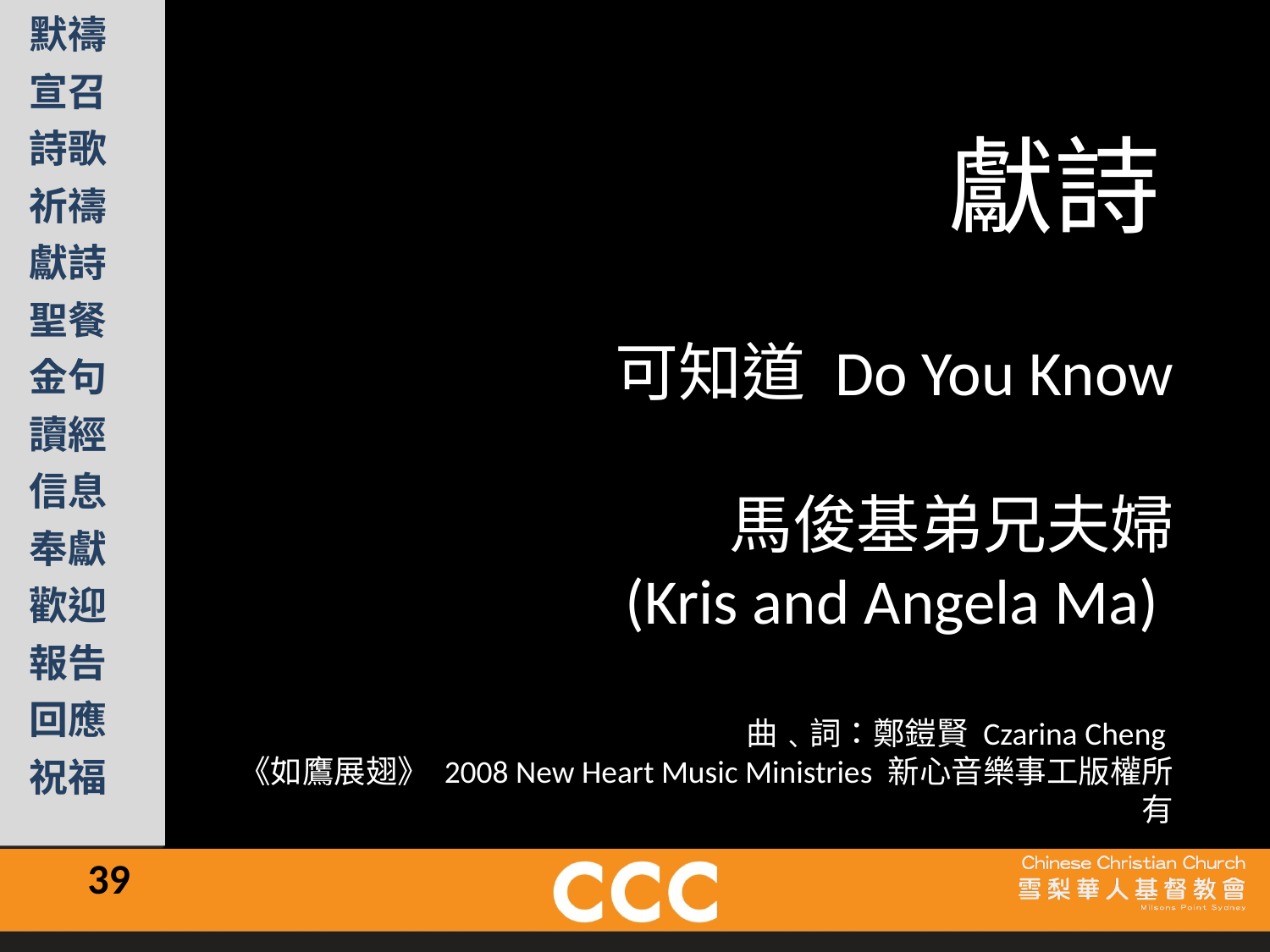

獻詩
可知道 Do You Know

馬俊基弟兄夫婦
(Kris and Angela Ma)

曲﹑詞：鄭鎧賢 Czarina Cheng
《如鷹展翅》 2008 New Heart Music Ministries 新心音樂事工版權所有

39